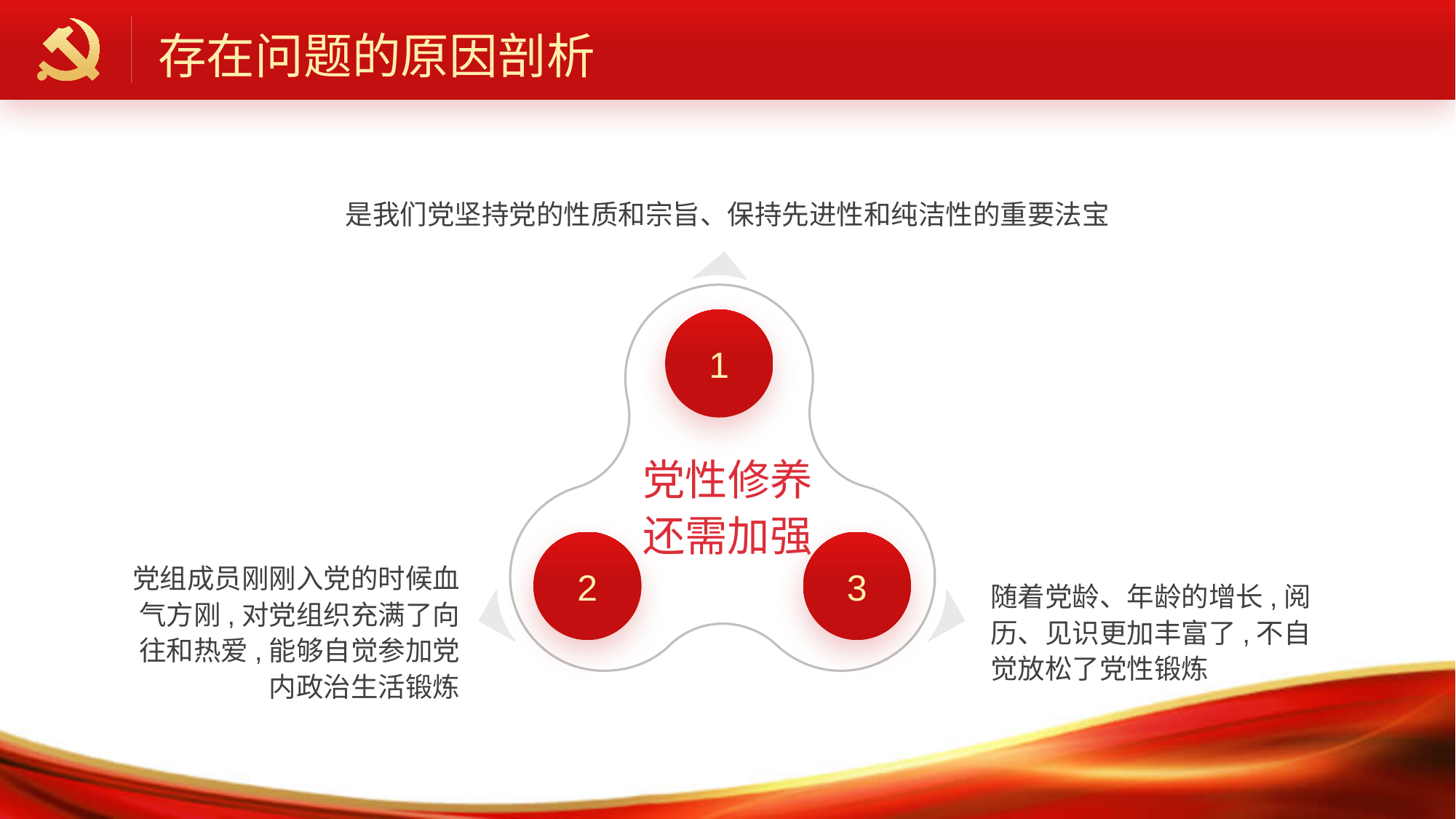

存在问题的原因剖析

是我们党坚持党的性质和宗旨、保持先进性和纯洁性的重要法宝

1
党性修养还需加强
2
3

党组成员刚刚入党的时候血气方刚,对党组织充满了向往和热爱,能够自觉参加党内政治生活锻炼
随着党龄、年龄的增长,阅历、见识更加丰富了,不自觉放松了党性锻炼